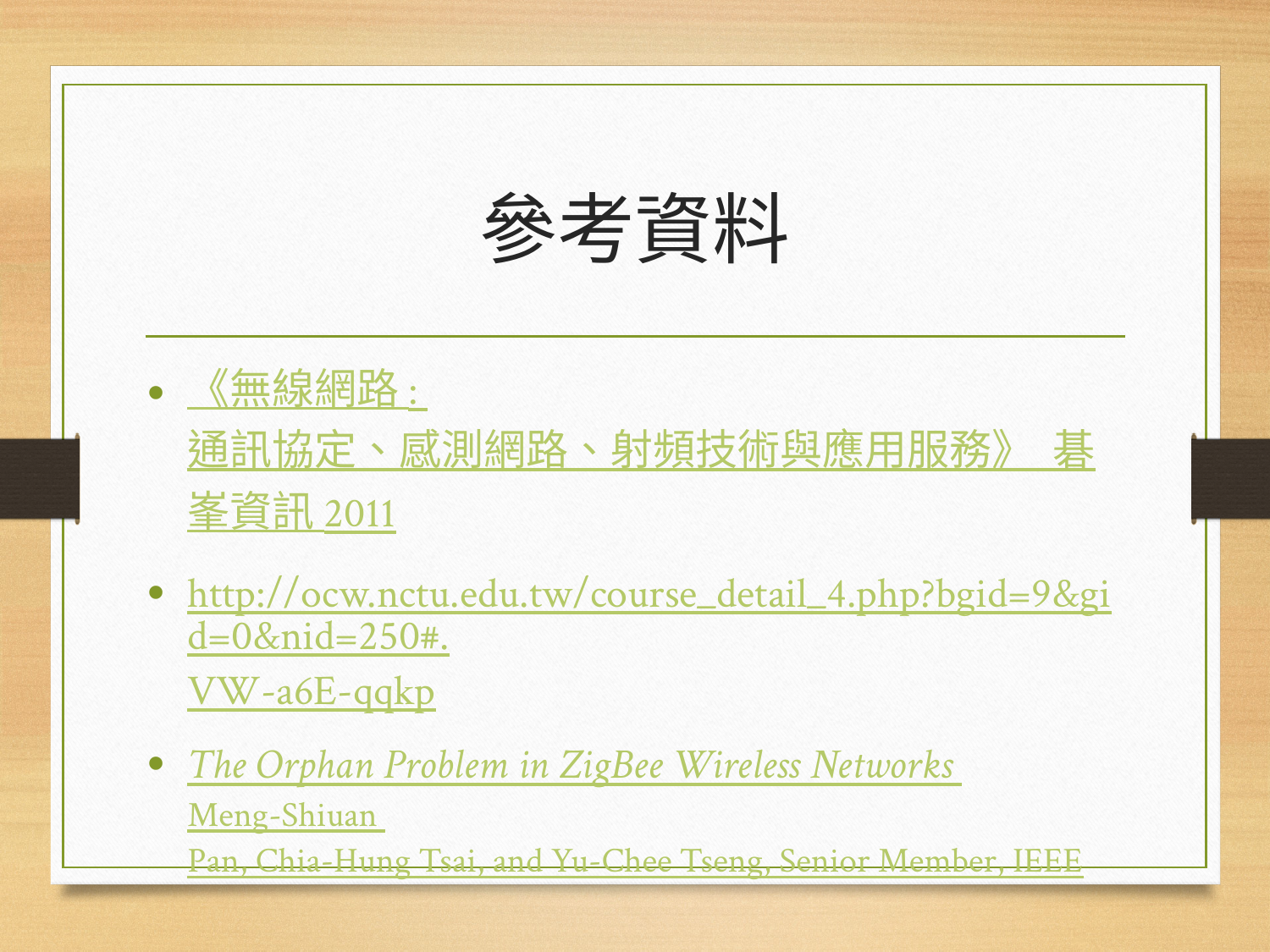

# 參考資料
《無線網路 : 通訊協定、感測網路、射頻技術與應用服務》  碁峯資訊 2011
http://ocw.nctu.edu.tw/course_detail_4.php?bgid=9&gid=0&nid=250#.VW-a6E-qqkp
The Orphan Problem in ZigBee Wireless Networks Meng-Shiuan Pan, Chia-Hung Tsai, and Yu-Chee Tseng, Senior Member, IEEE